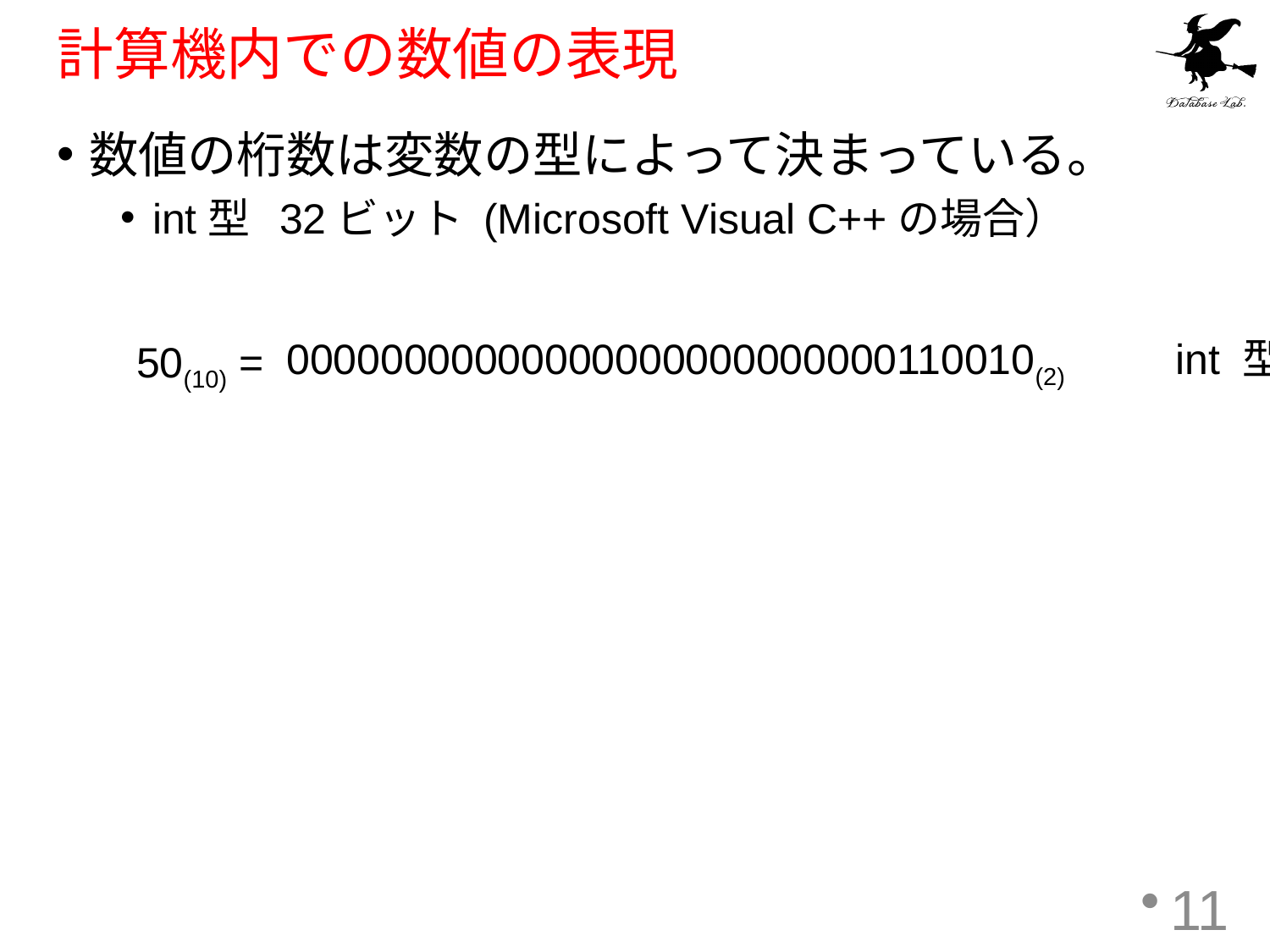

# 計算機内での数値の表現
数値の桁数は変数の型によって決まっている。
int型	32ビット (Microsoft Visual C++の場合）
00000000000000000000000000110010(2)	int 型
50(10) =
11